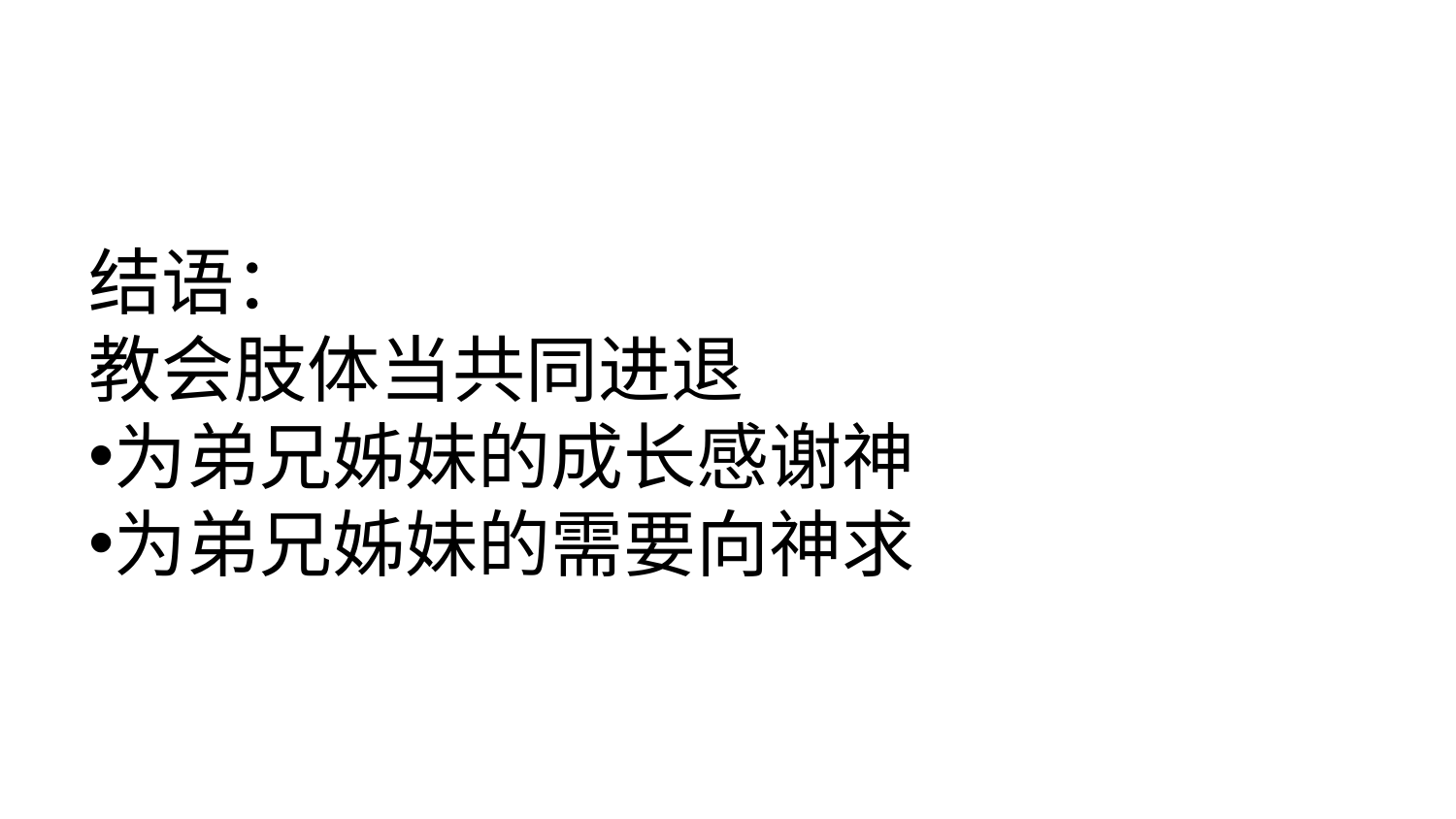

结语：
教会肢体当共同进退
为弟兄姊妹的成长感谢神
为弟兄姊妹的需要向神求